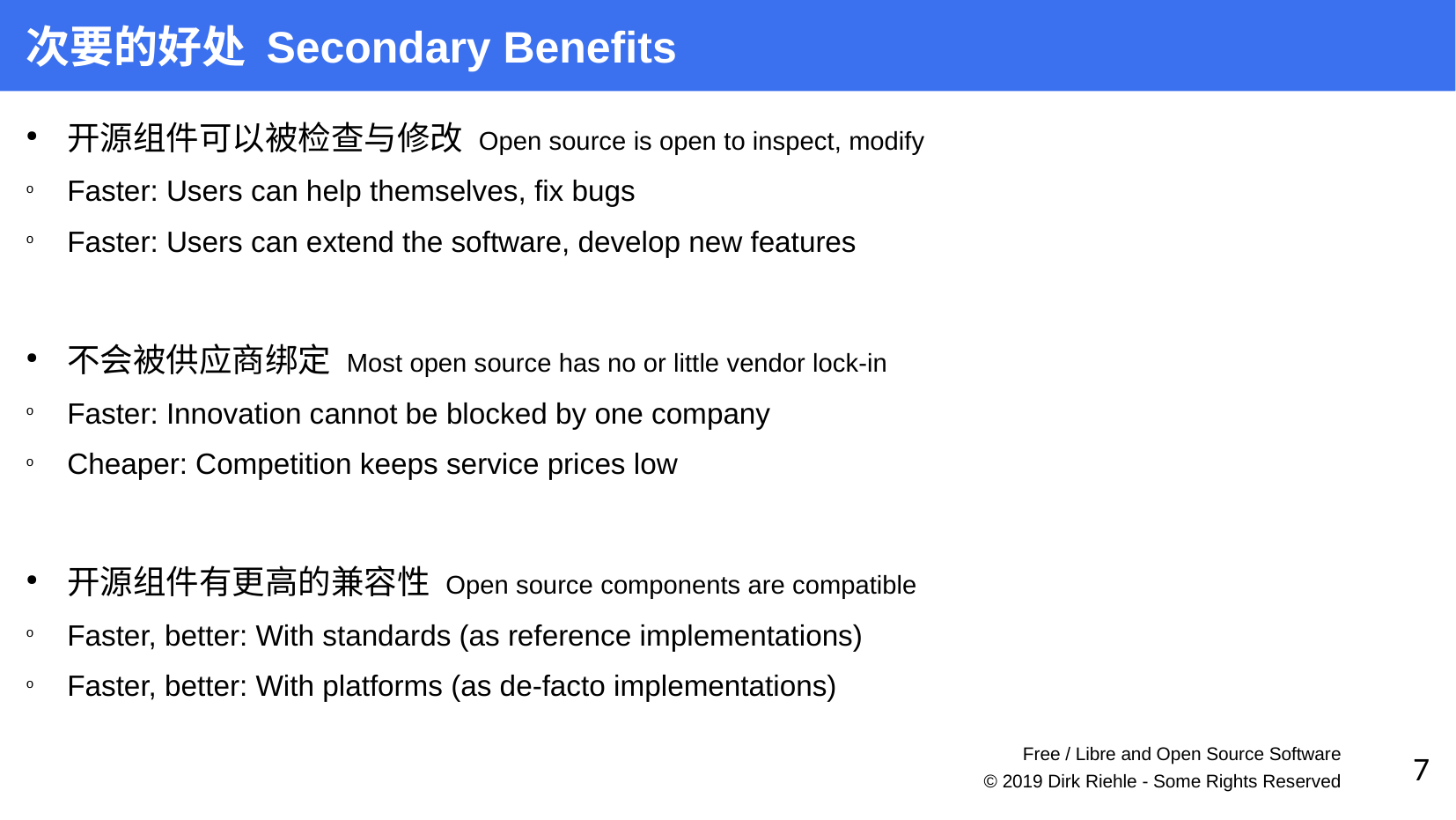

次要的好处 Secondary Benefits
开源组件可以被检查与修改 Open source is open to inspect, modify
Faster: Users can help themselves, fix bugs
Faster: Users can extend the software, develop new features

不会被供应商绑定 Most open source has no or little vendor lock-in
Faster: Innovation cannot be blocked by one company
Cheaper: Competition keeps service prices low

开源组件有更高的兼容性 Open source components are compatible
Faster, better: With standards (as reference implementations)
Faster, better: With platforms (as de-facto implementations)
Free / Libre and Open Source Software
7
© 2019 Dirk Riehle - Some Rights Reserved